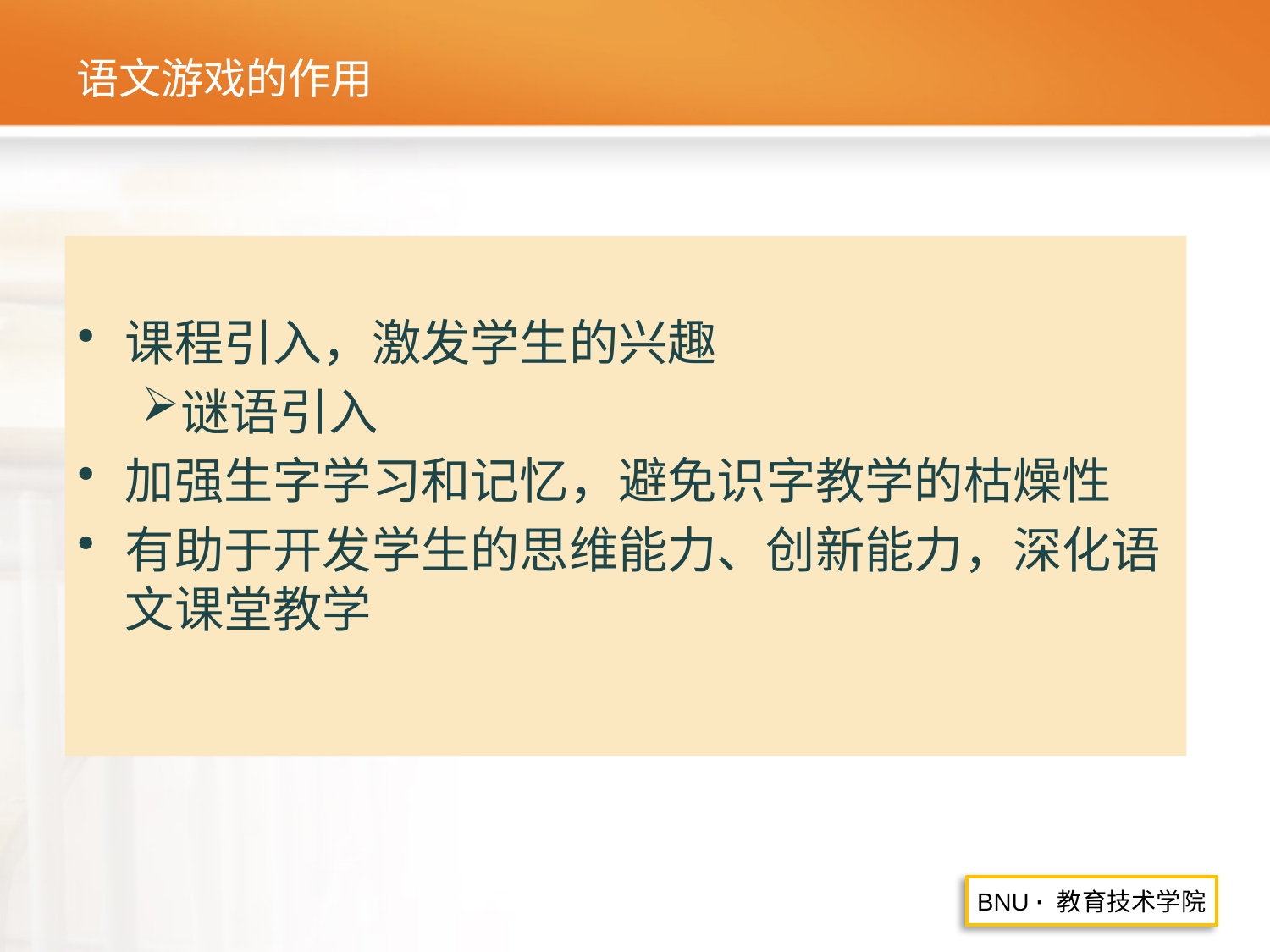

# 语文游戏的作用

课程引入，激发学生的兴趣
谜语引入
加强生字学习和记忆，避免识字教学的枯燥性
有助于开发学生的思维能力、创新能力，深化语文课堂教学